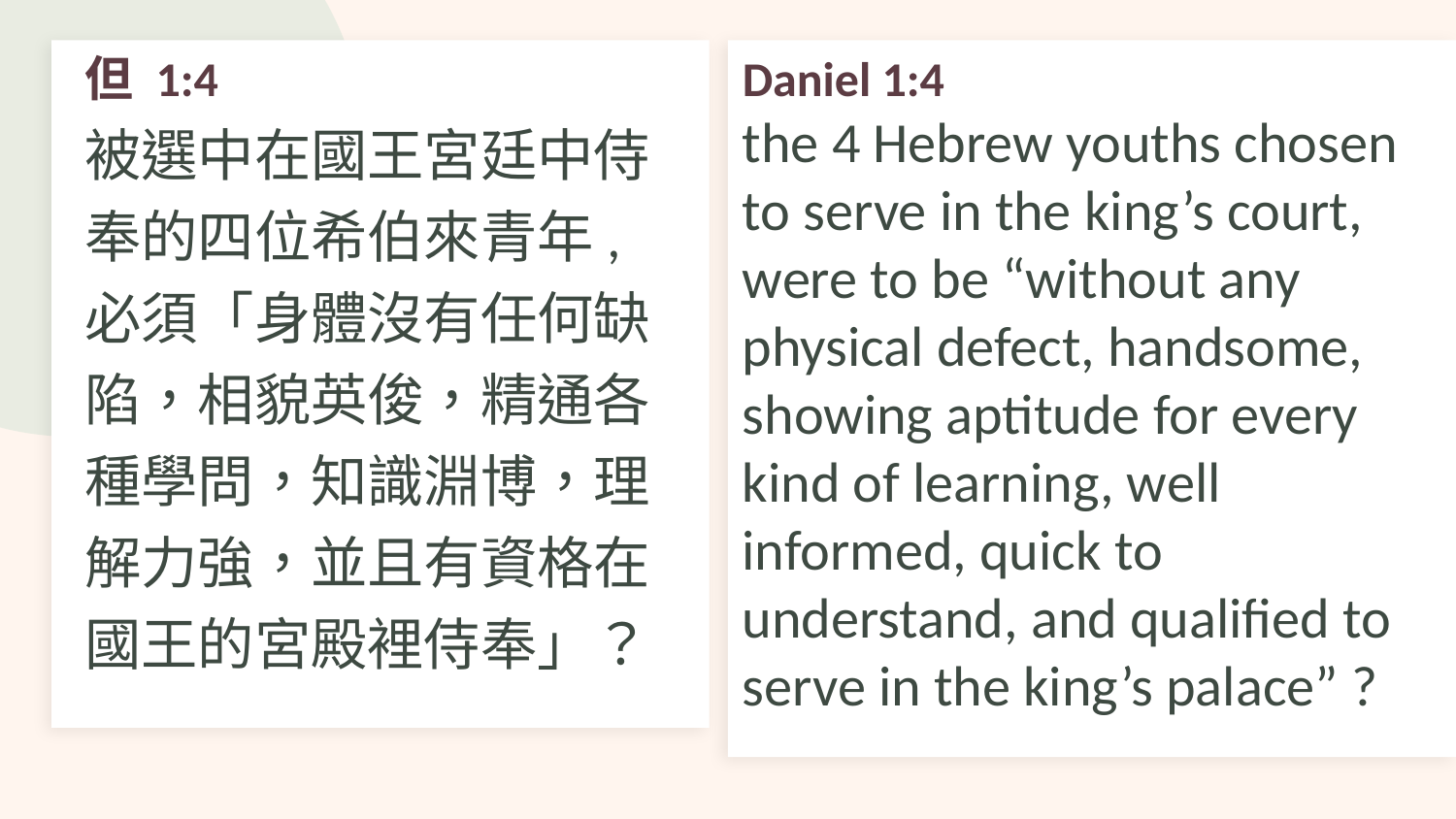

但 1:4
被選中在國王宮廷中侍奉的四位希伯來青年, 必須「身體沒有任何缺陷，相貌英俊，精通各種學問，知識淵博，理解力強，並且有資格在國王的宮殿裡侍奉」？
Daniel 1:4
the 4 Hebrew youths chosen to serve in the king’s court, were to be “without any physical defect, handsome, showing aptitude for every kind of learning, well informed, quick to understand, and qualified to serve in the king’s palace” ?